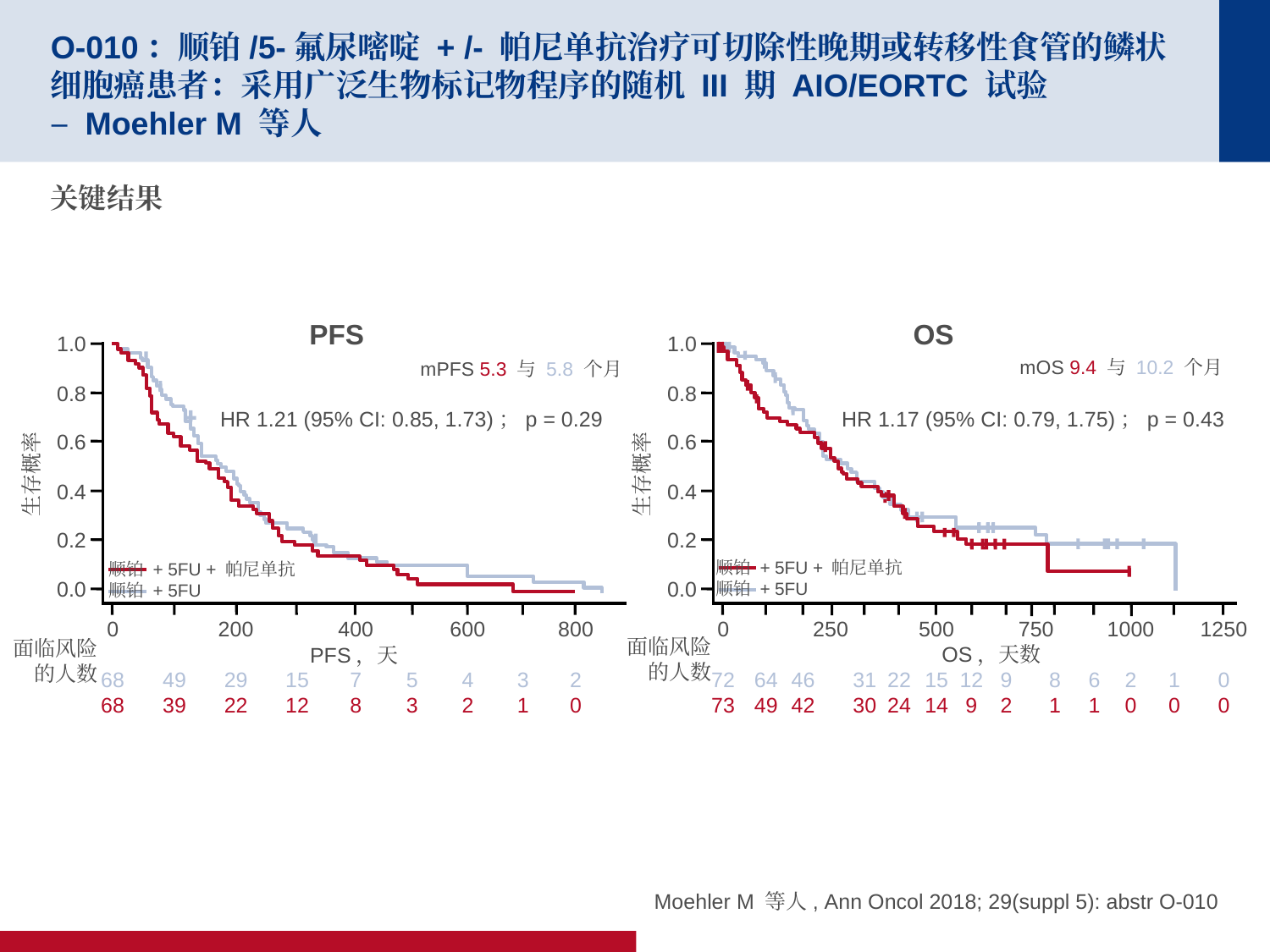

# O-010：顺铂/5-氟尿嘧啶 + /- 帕尼单抗治疗可切除性晚期或转移性食管的鳞状细胞癌患者：采用广泛生物标记物程序的随机 III 期 AIO/EORTC 试验 – Moehler M 等人
关键结果

PFS
1.0

mPFS 5.3 与 5.8 个月

0.8

HR 1.21 (95% CI: 0.85, 1.73)；p = 0.29

0.6

生存概率
0.4

0.2

顺铂 + 5FU + 帕尼单抗
顺铂 + 5FU
0.0

15
12

400

7
8

600

4
2

3
1

800

2
0

0

68
68

49
39
200

29
22

5
3
面临风险
的人数
PFS，天
OS
1.0

mOS 9.4 与 10.2 个月
0.8

HR 1.17 (95% CI: 0.79, 1.75)；p = 0.43
0.6

生存概率
0.4

0.2

顺铂 + 5FU + 帕尼单抗
顺铂 + 5FU
0.0

500

15
14

64
49

46
42

31
30

22
24

9
2

8
1

6
1

1
0

1250

0
0

250

0

72
73

12
9
750
1000

2
0
OS，天数
面临风险
的人数
Moehler M 等人, Ann Oncol 2018; 29(suppl 5): abstr O-010